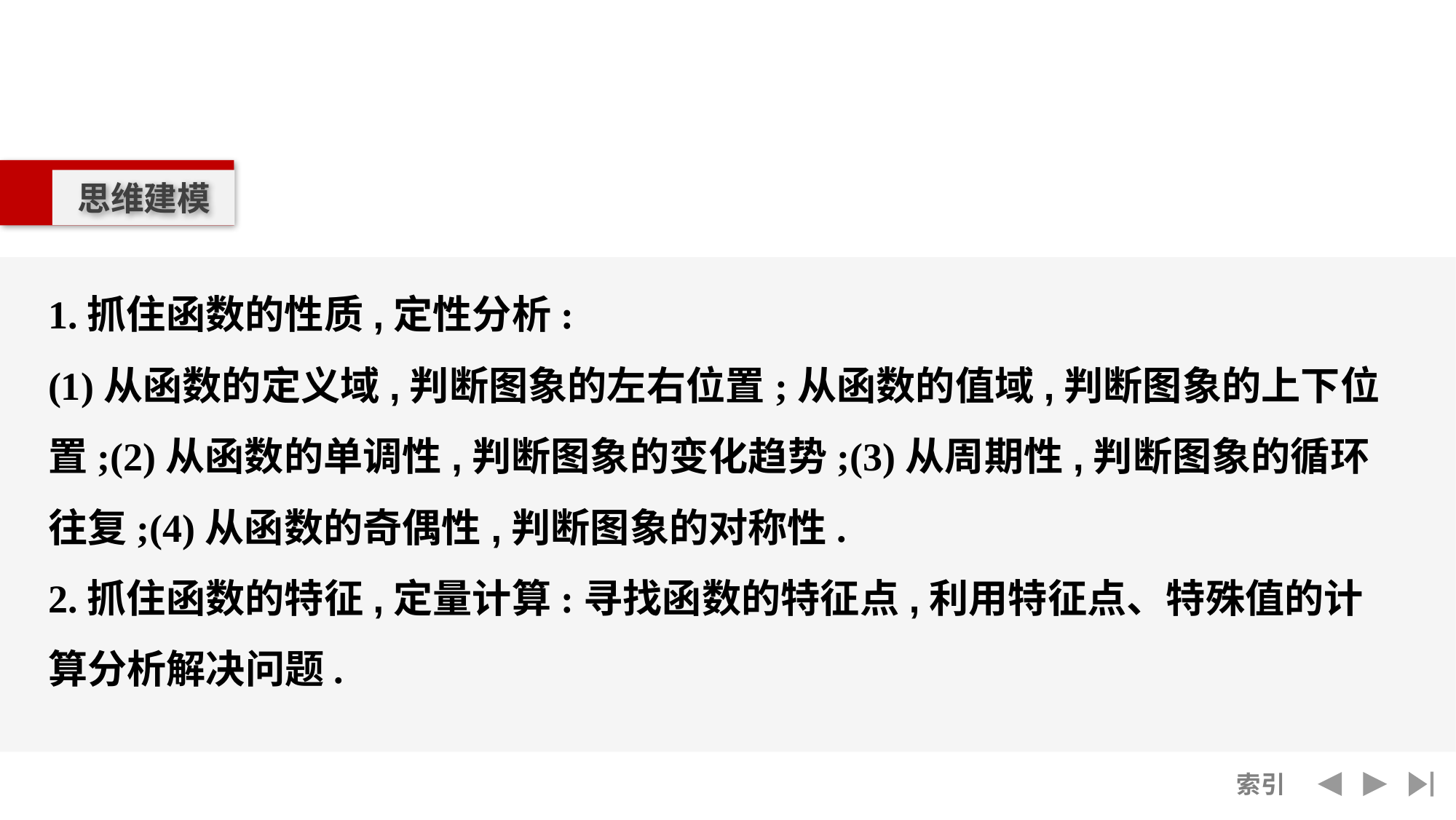

思维建模

1.抓住函数的性质,定性分析:
(1)从函数的定义域,判断图象的左右位置;从函数的值域,判断图象的上下位置;(2)从函数的单调性,判断图象的变化趋势;(3)从周期性,判断图象的循环往复;(4)从函数的奇偶性,判断图象的对称性.
2.抓住函数的特征,定量计算:寻找函数的特征点,利用特征点、特殊值的计算分析解决问题.